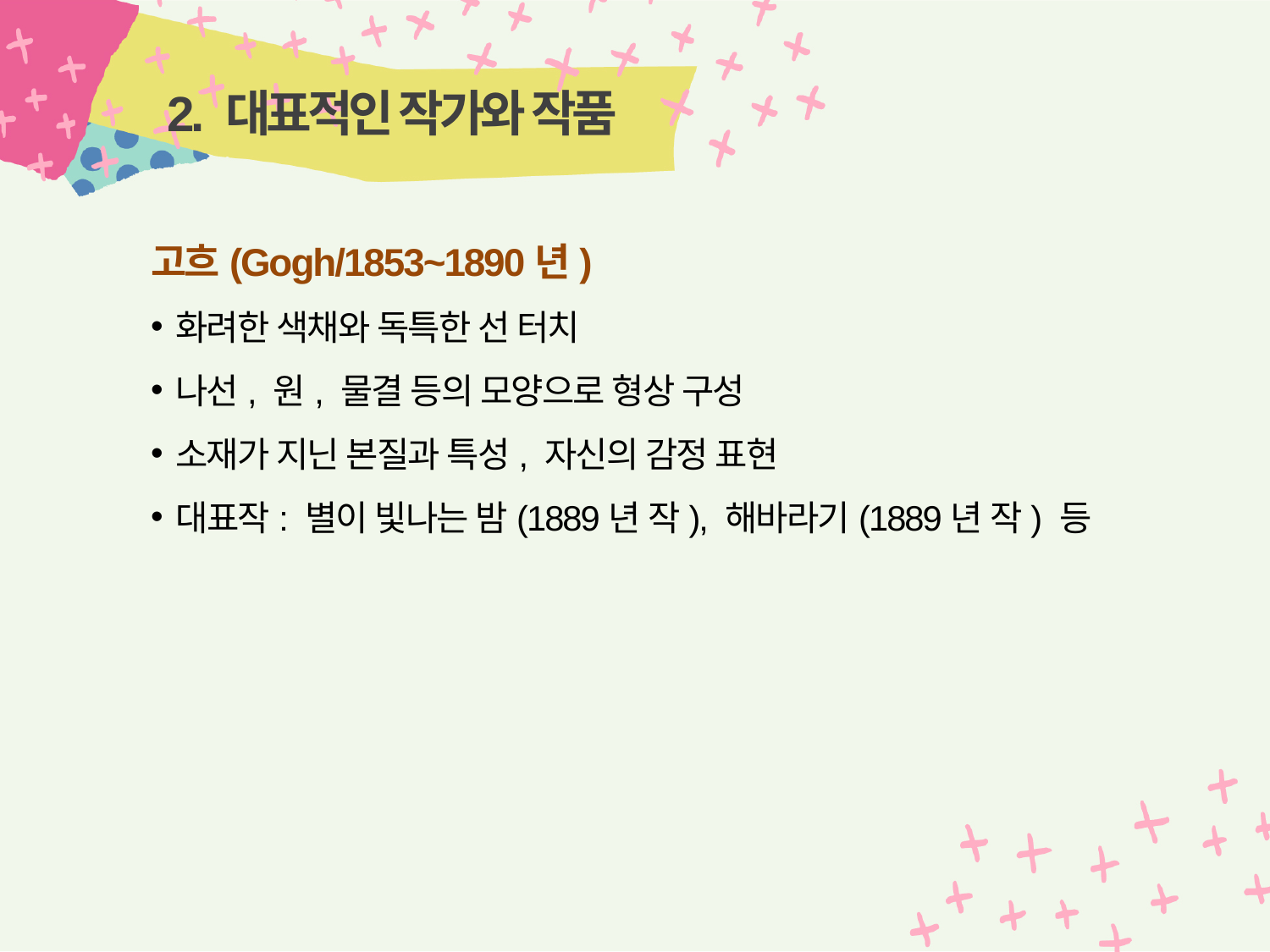

# 2. 대표적인 작가와 작품
고흐(Gogh/1853~1890년)
화려한 색채와 독특한 선 터치
나선, 원, 물결 등의 모양으로 형상 구성
소재가 지닌 본질과 특성, 자신의 감정 표현
대표작: 별이 빛나는 밤(1889년 작), 해바라기(1889년 작) 등